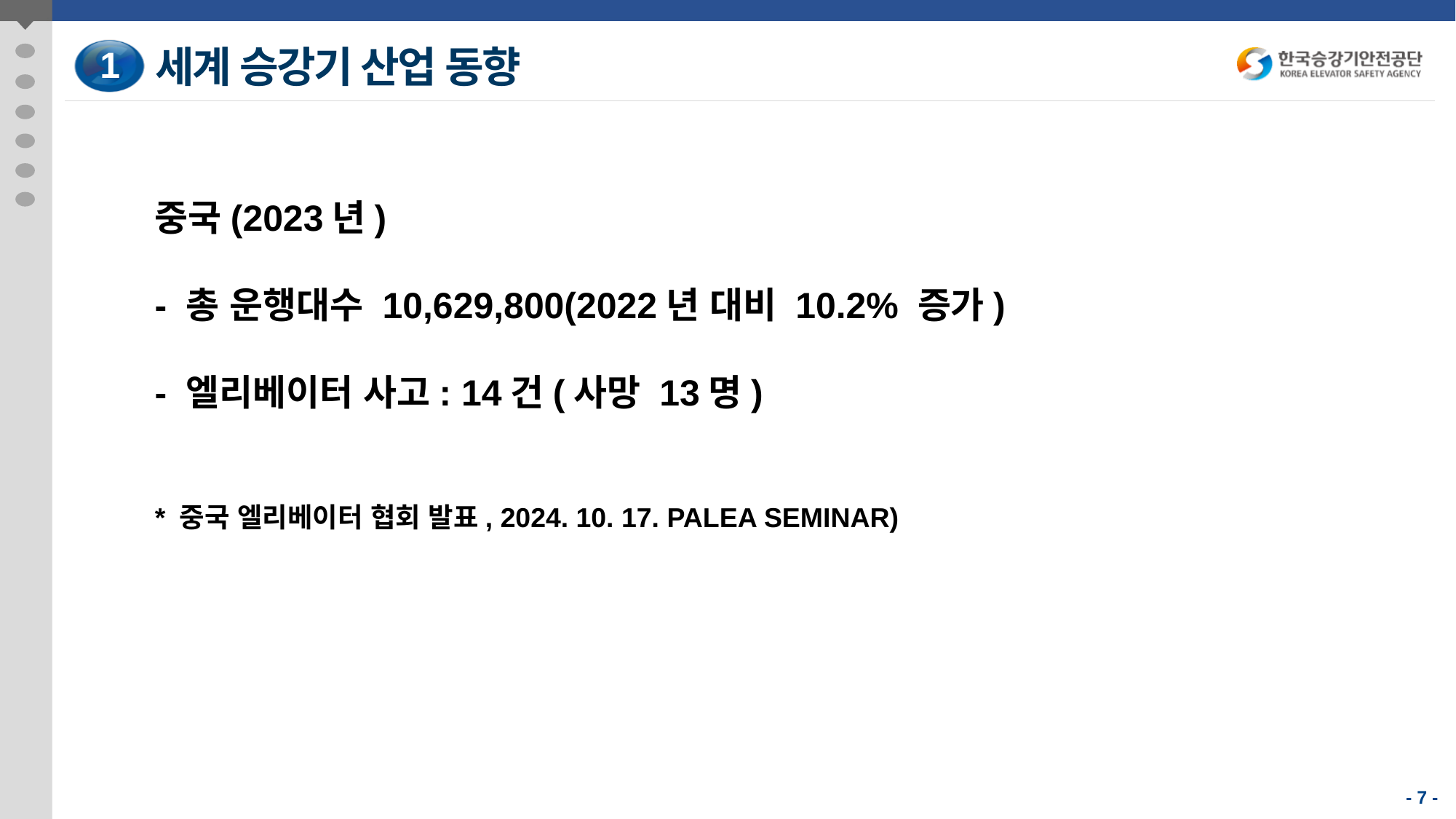

세계 승강기 산업 동향
1
중국(2023년)

- 총 운행대수 10,629,800(2022년 대비 10.2% 증가)

- 엘리베이터 사고: 14건(사망 13명)
* 중국 엘리베이터 협회 발표, 2024. 10. 17. PALEA SEMINAR)